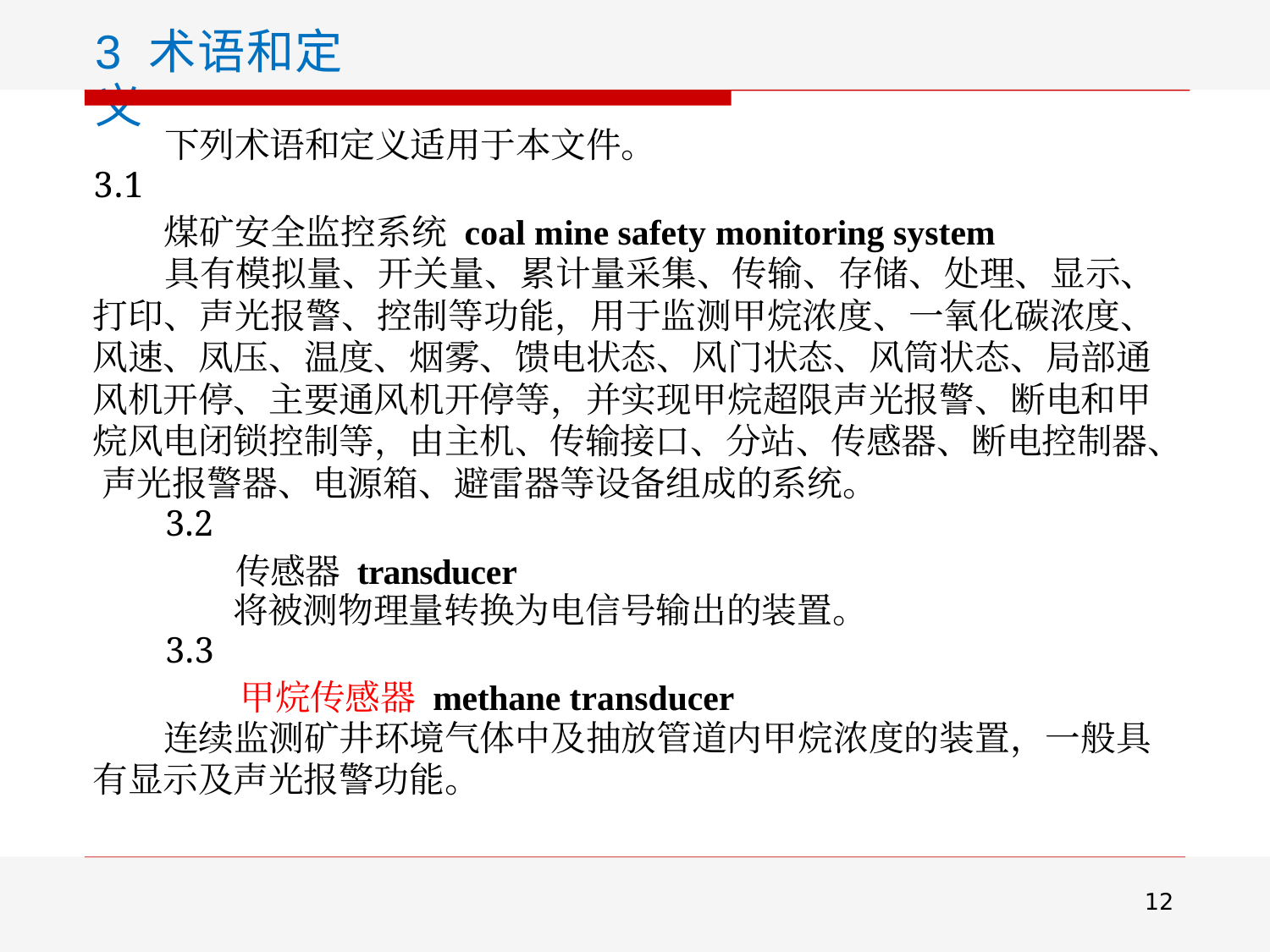

3 术语和定义

下列术语和定义适用于本文件。
3.1
煤矿安全监控系统 coal mine safety monitoring system
具有模拟量、开关量、累计量采集、传输、存储、处理、显示、  打印、声光报警、控制等功能，用于监测甲烷浓度、一氧化碳浓度、  风速、凤压、温度、烟雾、馈电状态、风门状态、风筒状态、局部通 风机开停、主要通风机开停等，并实现甲烷超限声光报警、断电和甲 烷风电闭锁控制等，由主机、传输接口、分站、传感器、断电控制器、 声光报警器、电源箱、避雷器等设备组成的系统。
3.2
传感器 transducer
将被测物理量转换为电信号输出的装置。
3.3
甲烷传感器 methane transducer
连续监测矿井环境气体中及抽放管道内甲烷浓度的装置，一般具 有显示及声光报警功能。

12